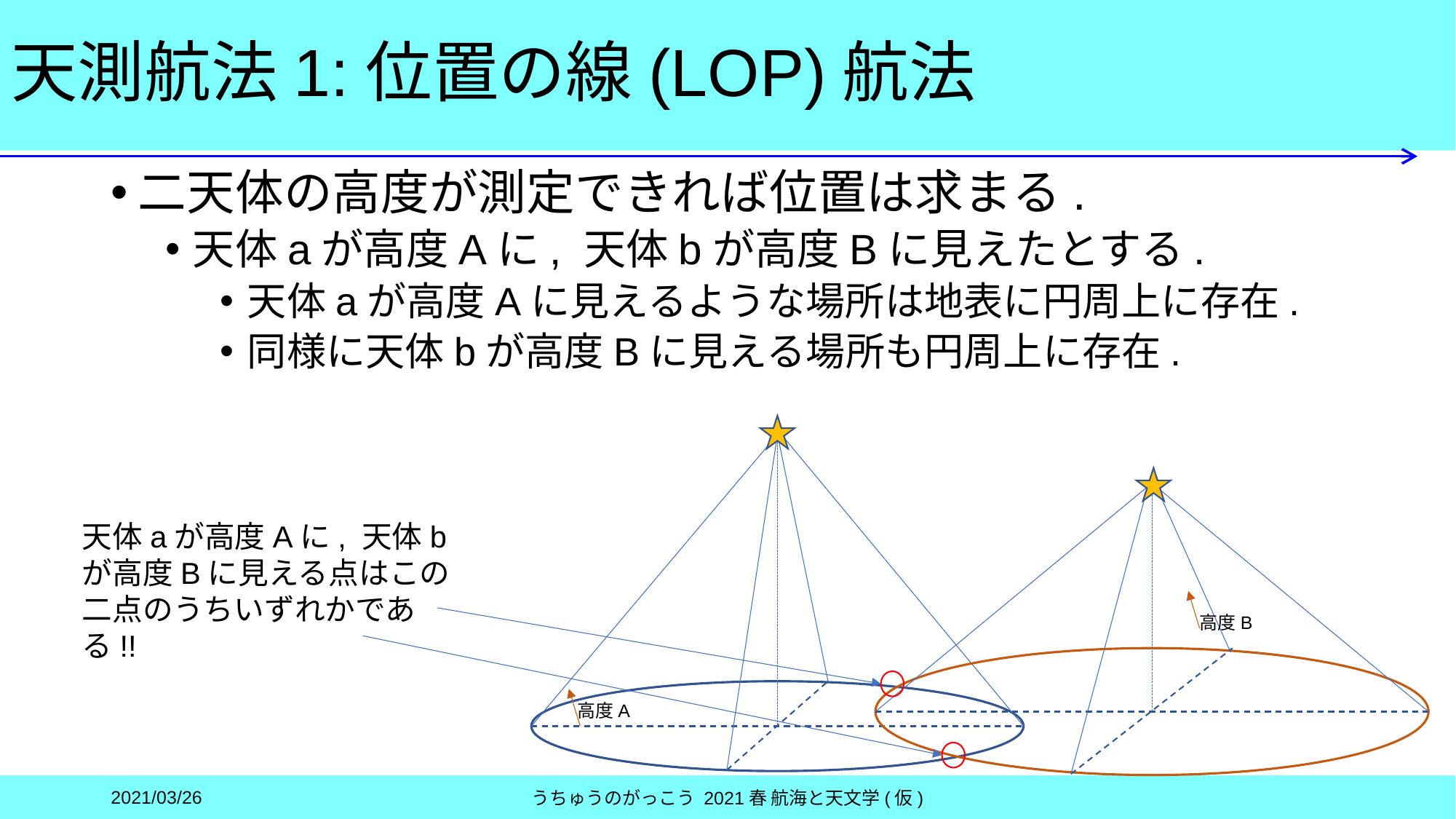

# 天測航法1:位置の線(LOP)航法
二天体の高度が測定できれば位置は求まる.
天体aが高度Aに, 天体bが高度Bに見えたとする.
天体aが高度Aに見えるような場所は地表に円周上に存在.
同様に天体bが高度Bに見える場所も円周上に存在.

天体aが高度Aに, 天体bが高度Bに見える点はこの二点のうちいずれかである!!
高度B

高度A

2021/03/26
うちゅうのがっこう 2021春 航海と天文学(仮)